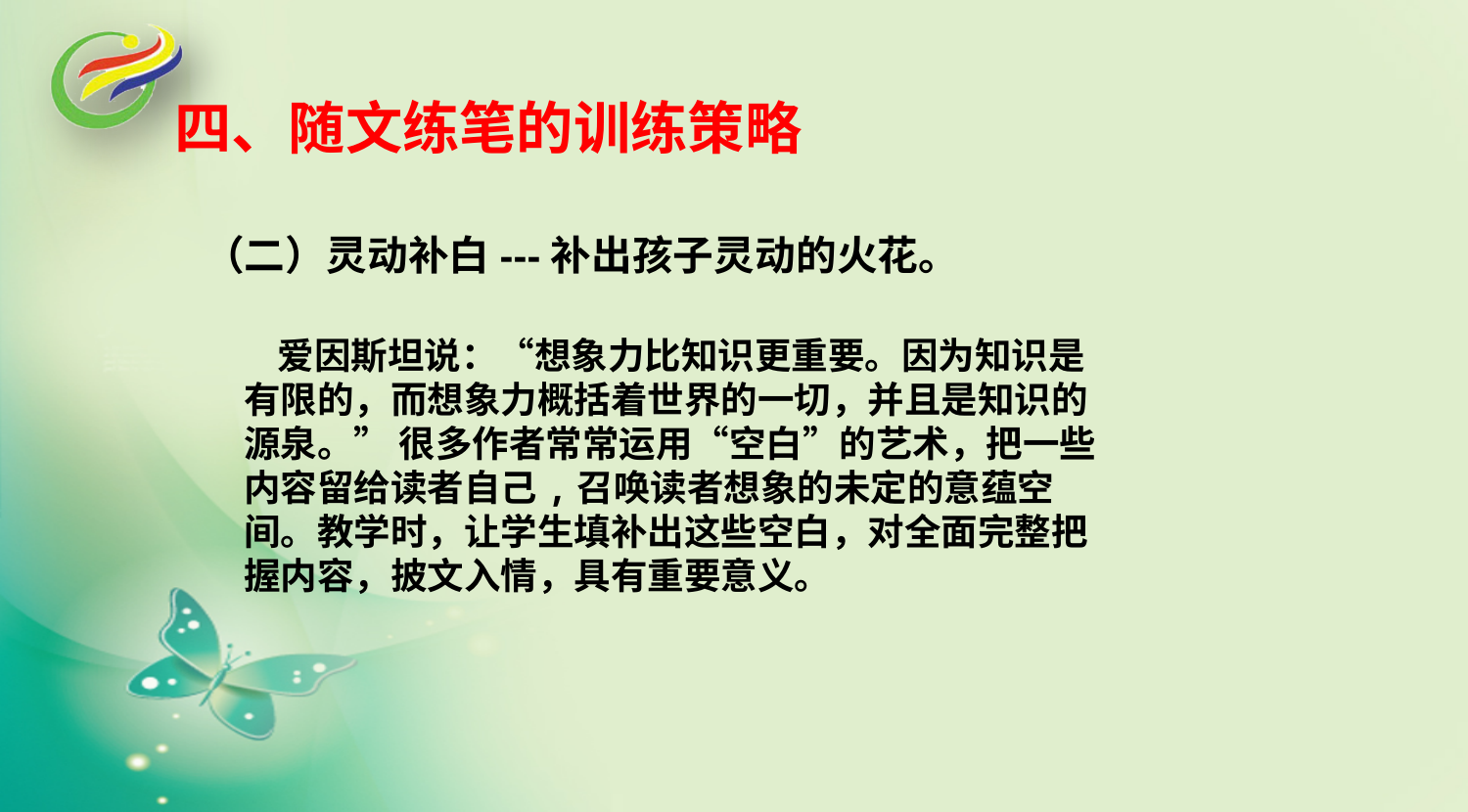

四、随文练笔的训练策略
（二）灵动补白---补出孩子灵动的火花。
   爱因斯坦说：“想象力比知识更重要。因为知识是有限的，而想象力概括着世界的一切，并且是知识的源泉。” 很多作者常常运用“空白”的艺术，把一些内容留给读者自己,召唤读者想象的未定的意蕴空间。教学时，让学生填补出这些空白，对全面完整把握内容，披文入情，具有重要意义。